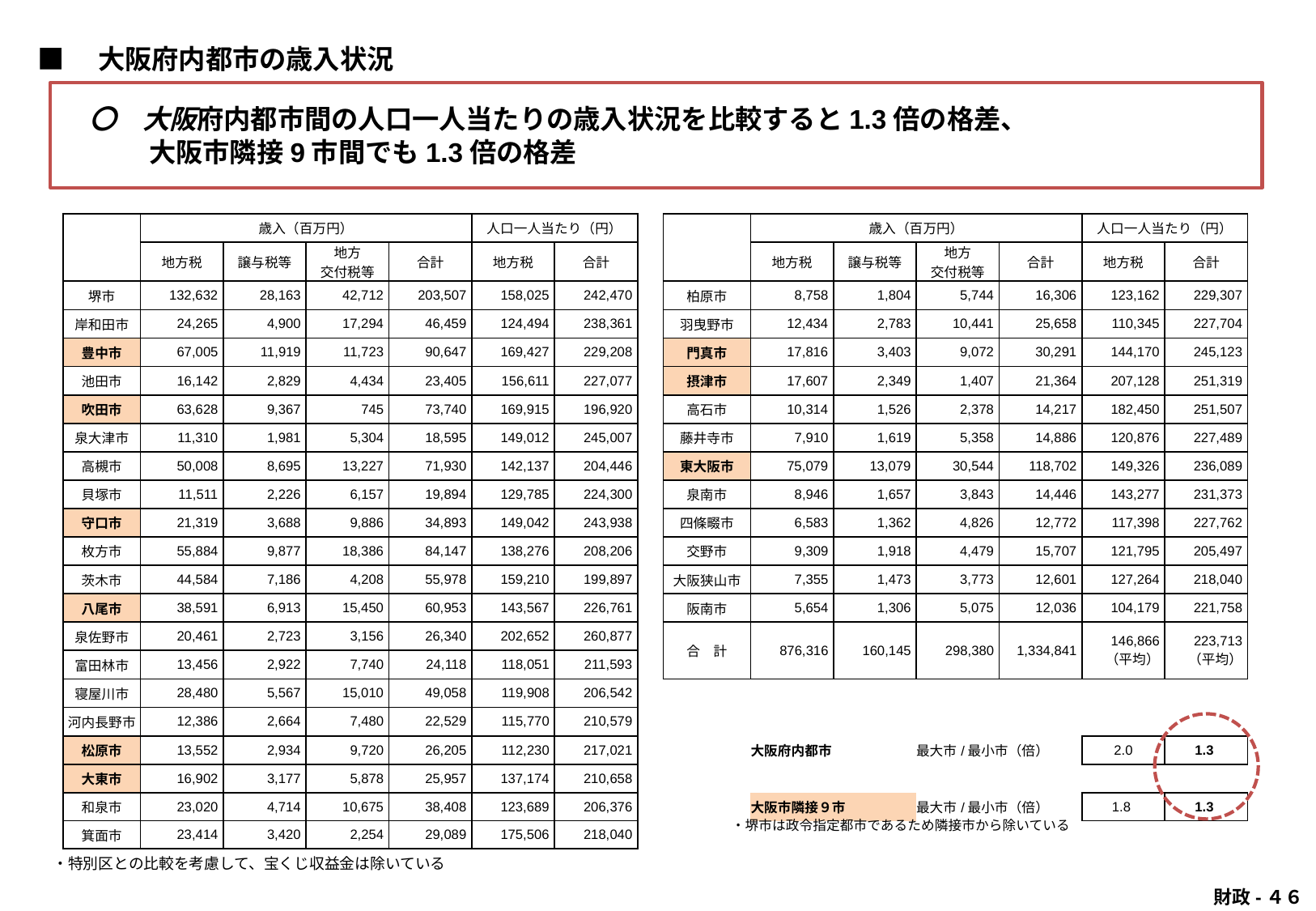

■　大阪府内都市の歳入状況
　〇　大阪府内都市間の人口一人当たりの歳入状況を比較すると1.3倍の格差、
　　　 大阪市隣接9市間でも1.3倍の格差
|  |  |  |  |  |  |  |  |  |  |  |  |  |  |  |
| --- | --- | --- | --- | --- | --- | --- | --- | --- | --- | --- | --- | --- | --- | --- |
|  | 歳入（百万円） |  |  |  | 人口一人当たり（円） |  |  |  | 歳入（百万円） |  |  |  | 人口一人当たり（円） |  |
|  | 地方税 | 譲与税等 | 地方 交付税等 | 合計 | 地方税 | 合計 |  |  | 地方税 | 譲与税等 | 地方 交付税等 | 合計 | 地方税 | 合計 |
| 堺市 | 132,632 | 28,163 | 42,712 | 203,507 | 158,025 | 242,470 |  | 柏原市 | 8,758 | 1,804 | 5,744 | 16,306 | 123,162 | 229,307 |
| 岸和田市 | 24,265 | 4,900 | 17,294 | 46,459 | 124,494 | 238,361 |  | 羽曳野市 | 12,434 | 2,783 | 10,441 | 25,658 | 110,345 | 227,704 |
| 豊中市 | 67,005 | 11,919 | 11,723 | 90,647 | 169,427 | 229,208 |  | 門真市 | 17,816 | 3,403 | 9,072 | 30,291 | 144,170 | 245,123 |
| 池田市 | 16,142 | 2,829 | 4,434 | 23,405 | 156,611 | 227,077 |  | 摂津市 | 17,607 | 2,349 | 1,407 | 21,364 | 207,128 | 251,319 |
| 吹田市 | 63,628 | 9,367 | 745 | 73,740 | 169,915 | 196,920 |  | 高石市 | 10,314 | 1,526 | 2,378 | 14,217 | 182,450 | 251,507 |
| 泉大津市 | 11,310 | 1,981 | 5,304 | 18,595 | 149,012 | 245,007 |  | 藤井寺市 | 7,910 | 1,619 | 5,358 | 14,886 | 120,876 | 227,489 |
| 高槻市 | 50,008 | 8,695 | 13,227 | 71,930 | 142,137 | 204,446 |  | 東大阪市 | 75,079 | 13,079 | 30,544 | 118,702 | 149,326 | 236,089 |
| 貝塚市 | 11,511 | 2,226 | 6,157 | 19,894 | 129,785 | 224,300 |  | 泉南市 | 8,946 | 1,657 | 3,843 | 14,446 | 143,277 | 231,373 |
| 守口市 | 21,319 | 3,688 | 9,886 | 34,893 | 149,042 | 243,938 |  | 四條畷市 | 6,583 | 1,362 | 4,826 | 12,772 | 117,398 | 227,762 |
| 枚方市 | 55,884 | 9,877 | 18,386 | 84,147 | 138,276 | 208,206 |  | 交野市 | 9,309 | 1,918 | 4,479 | 15,707 | 121,795 | 205,497 |
| 茨木市 | 44,584 | 7,186 | 4,208 | 55,978 | 159,210 | 199,897 |  | 大阪狭山市 | 7,355 | 1,473 | 3,773 | 12,601 | 127,264 | 218,040 |
| 八尾市 | 38,591 | 6,913 | 15,450 | 60,953 | 143,567 | 226,761 |  | 阪南市 | 5,654 | 1,306 | 5,075 | 12,036 | 104,179 | 221,758 |
| 泉佐野市 | 20,461 | 2,723 | 3,156 | 26,340 | 202,652 | 260,877 |  | 合　計 | 876,316 | 160,145 | 298,380 | 1,334,841 | 146,866 （平均） | 223,713 （平均） |
| 富田林市 | 13,456 | 2,922 | 7,740 | 24,118 | 118,051 | 211,593 |  |  |  |  |  |  |  |  |
| 寝屋川市 | 28,480 | 5,567 | 15,010 | 49,058 | 119,908 | 206,542 |  |  |  |  |  |  |  |  |
| 河内長野市 | 12,386 | 2,664 | 7,480 | 22,529 | 115,770 | 210,579 |  |  |  |  |  |  |  |  |
| 松原市 | 13,552 | 2,934 | 9,720 | 26,205 | 112,230 | 217,021 |  |  | 大阪府内都市 |  | 最大市/最小市（倍） |  | 2.0 | 1.3 |
| 大東市 | 16,902 | 3,177 | 5,878 | 25,957 | 137,174 | 210,658 |  |  |  |  |  |  |  |  |
| 和泉市 | 23,020 | 4,714 | 10,675 | 38,408 | 123,689 | 206,376 |  |  | 大阪市隣接９市 |  | 最大市/最小市（倍） |  | 1.8 | 1.3 |
| 箕面市 | 23,414 | 3,420 | 2,254 | 29,089 | 175,506 | 218,040 |  |  |  |  |  |  |  |  |
|  |  |  |  |  |  |  |  |  |  |  |  |  |  |  |

・堺市は政令指定都市であるため隣接市から除いている
・特別区との比較を考慮して、宝くじ収益金は除いている
 財政-４６